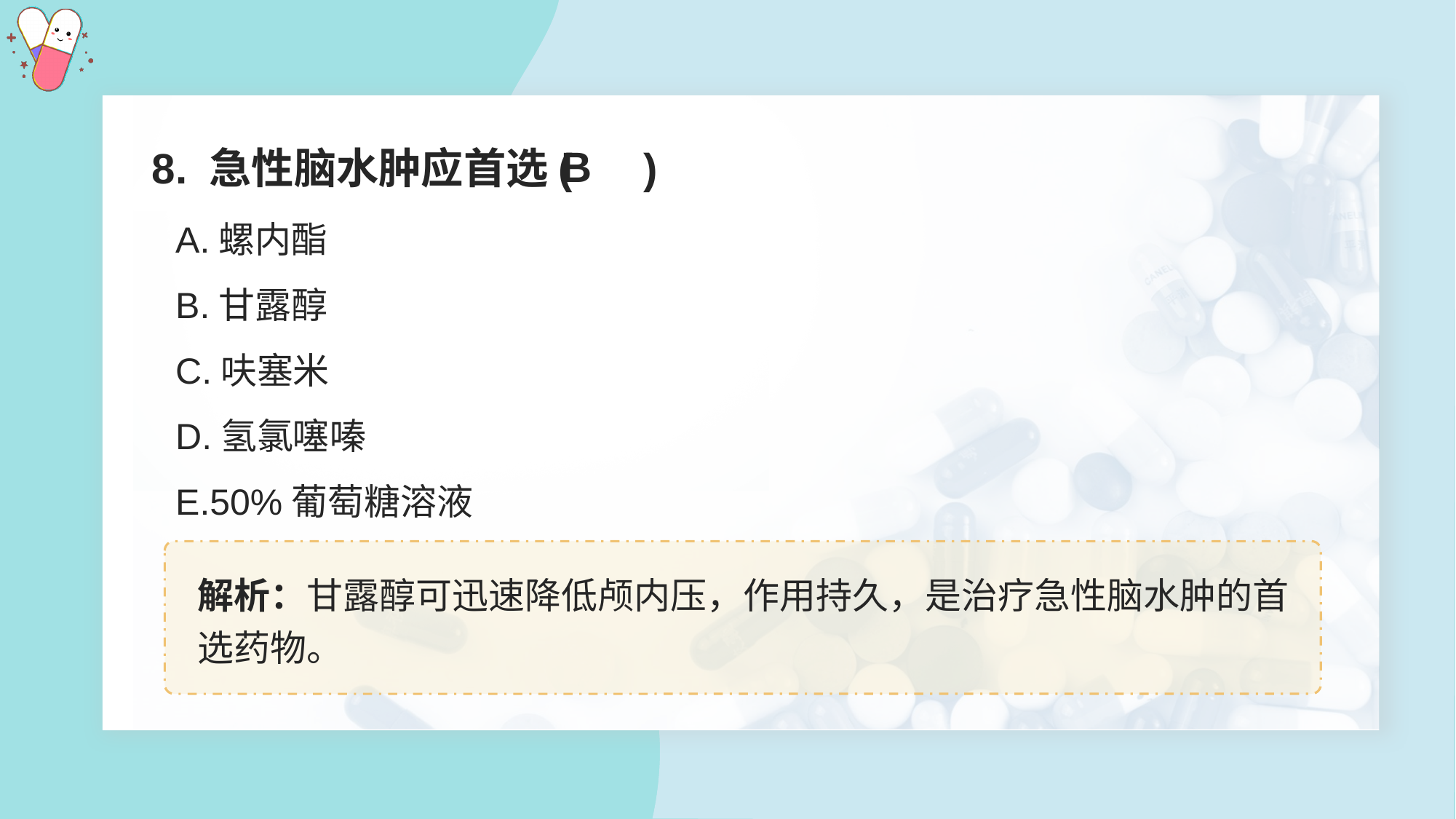

8. 急性脑水肿应首选(      )
B
A.螺内酯
B.甘露醇
C.呋塞米
D.氢氯噻嗪
E.50%葡萄糖溶液

解析：甘露醇可迅速降低颅内压，作用持久，是治疗急性脑水肿的首选药物。